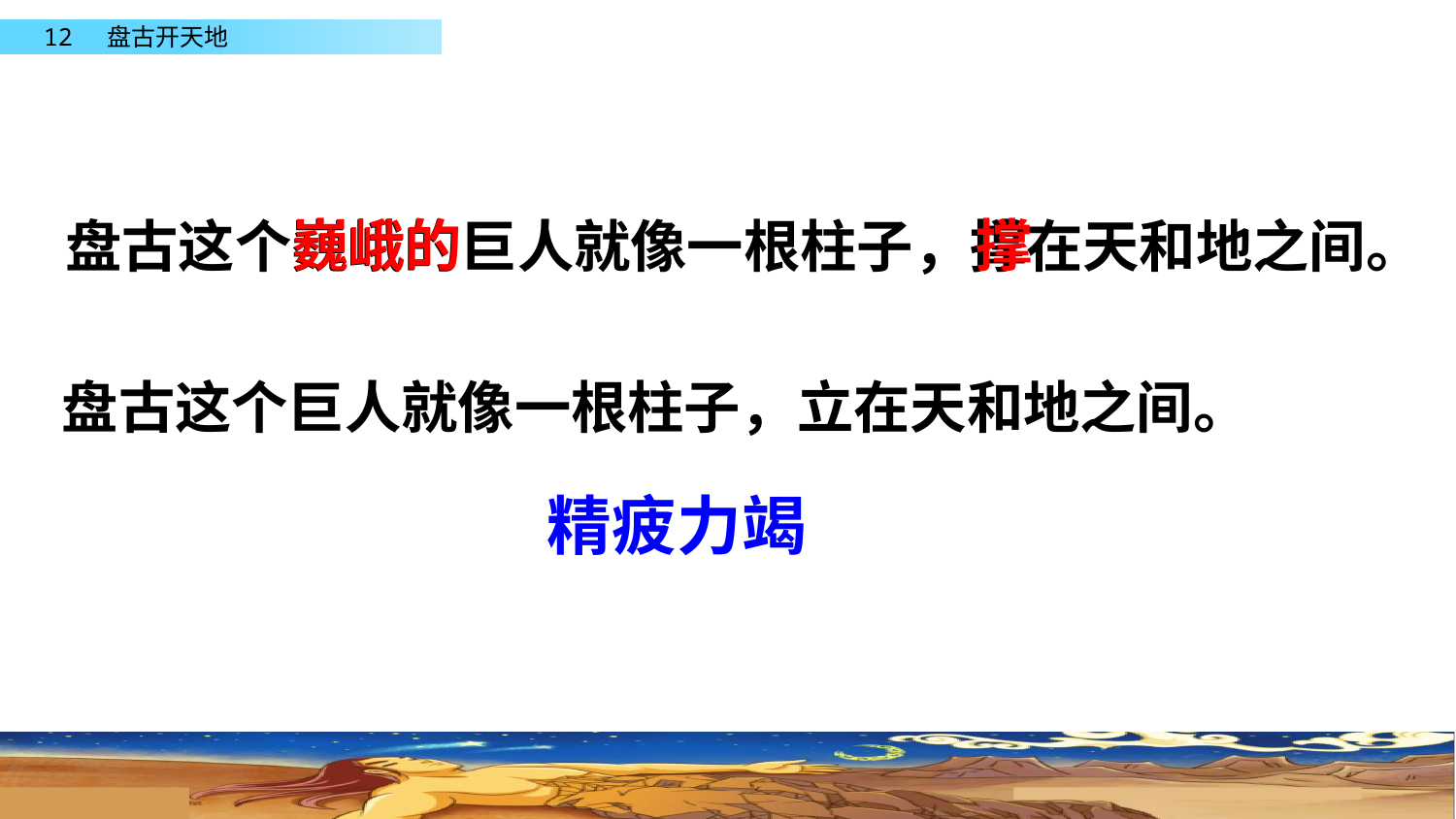

巍峨的
  撑
  盘古这个巍峨的巨人就像一根柱子，撑在天和地之间。
  盘古这个巨人就像一根柱子，立在天和地之间。
精疲力竭